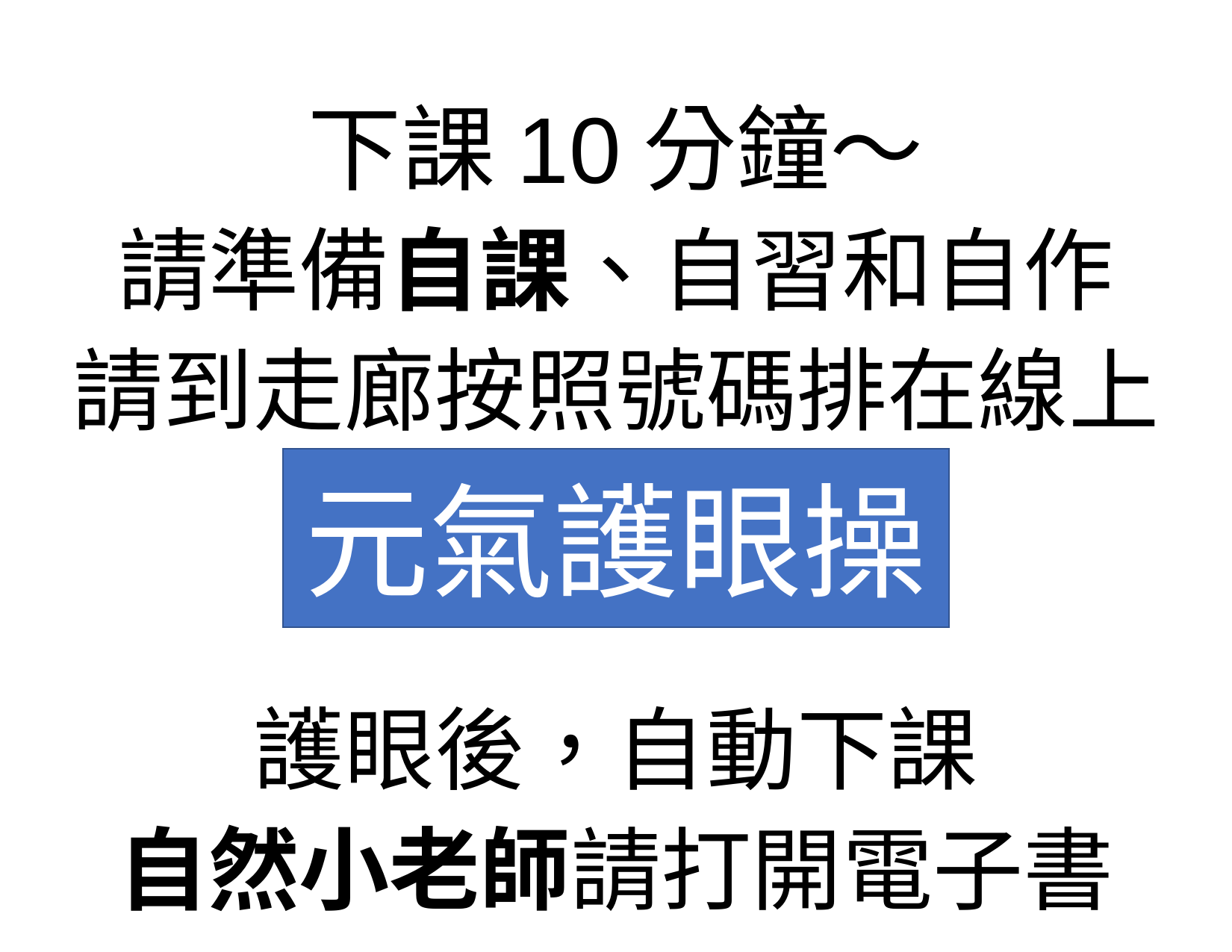

下課10分鐘～
請準備自課、自習和自作
請到走廊按照號碼排在線上

護眼後，自動下課
自然小老師請打開電子書

元氣護眼操